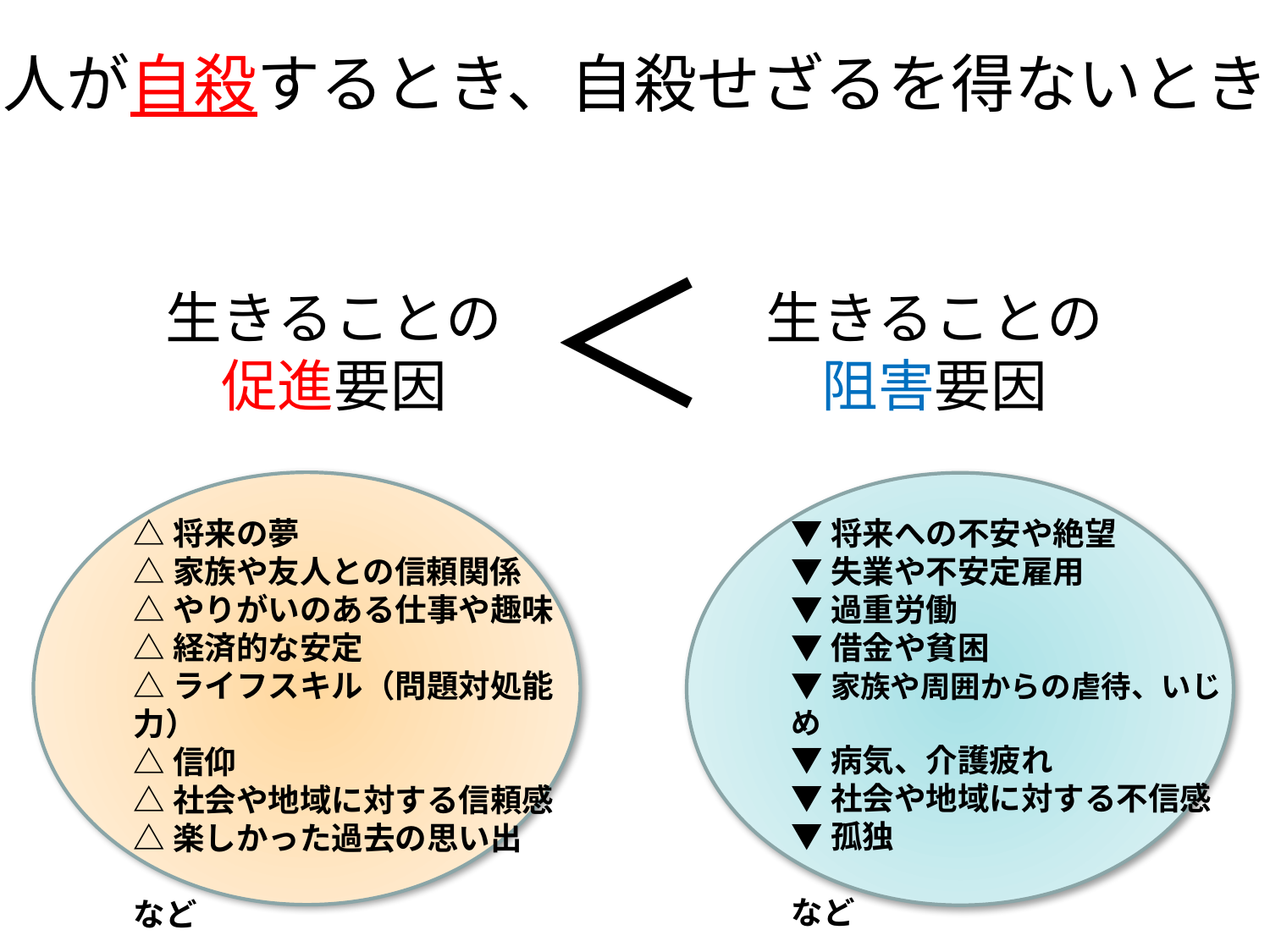

人が自殺するとき、自殺せざるを得ないとき
＜
生きることの
促進要因
生きることの
阻害要因

△将来の夢
△家族や友人との信頼関係
△やりがいのある仕事や趣味
△経済的な安定
△ライフスキル（問題対処能力）
△信仰
△社会や地域に対する信頼感
△楽しかった過去の思い出
　　　　　　　　　　　　　など
▼将来への不安や絶望
▼失業や不安定雇用
▼過重労働
▼借金や貧困
▼家族や周囲からの虐待、いじめ
▼病気、介護疲れ
▼社会や地域に対する不信感
▼孤独
　　　　　　　　　　　　　など